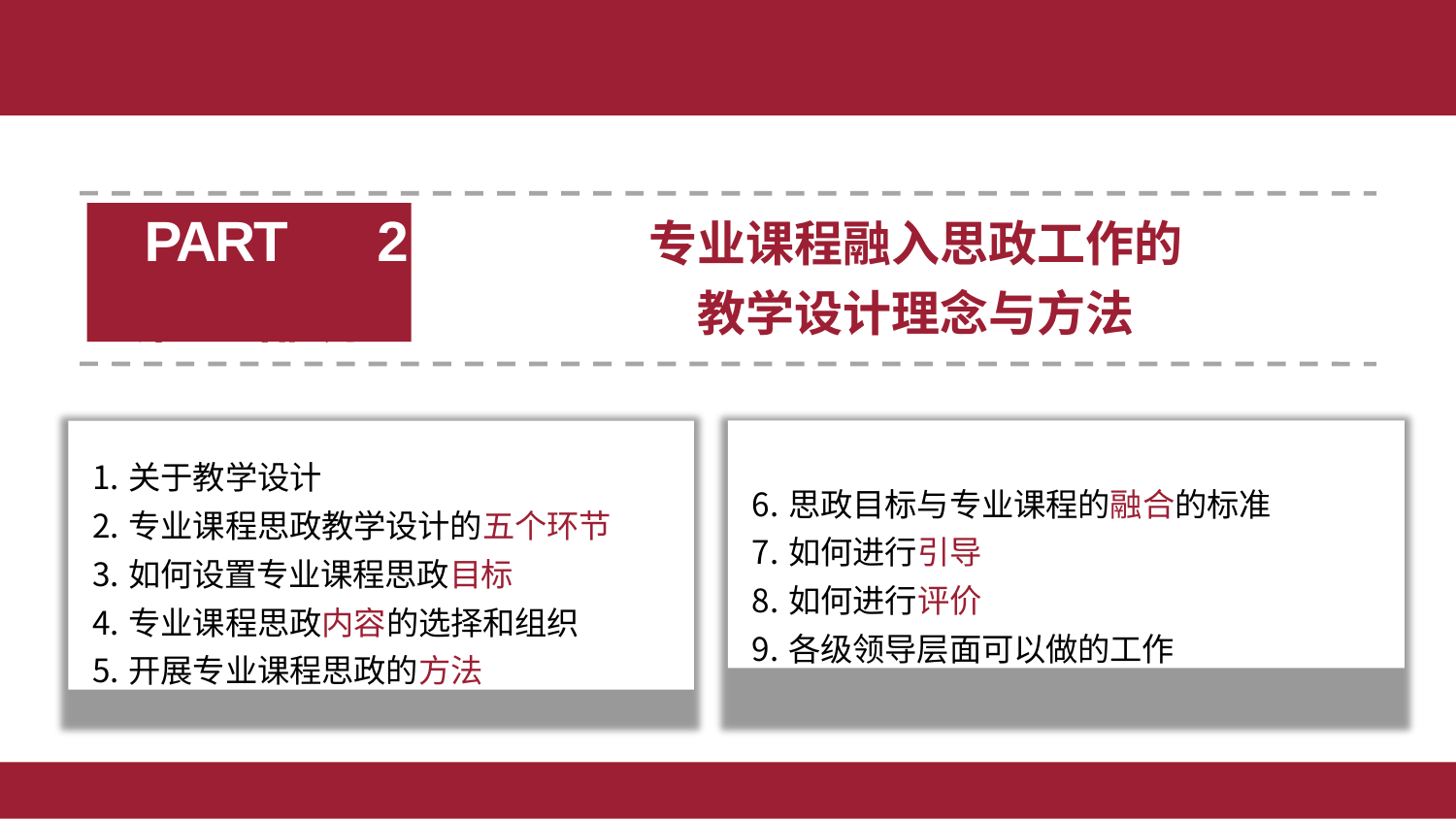

专业课程融入思政工作的 教学设计理念与方法
# PART	2
第二部分

关于教学设计
专业课程思政教学设计的五个环节
如何设置专业课程思政目标
专业课程思政内容的选择和组织
开展专业课程思政的方法

思政目标与专业课程的融合的标准
如何进行引导
如何进行评价
各级领导层面可以做的工作